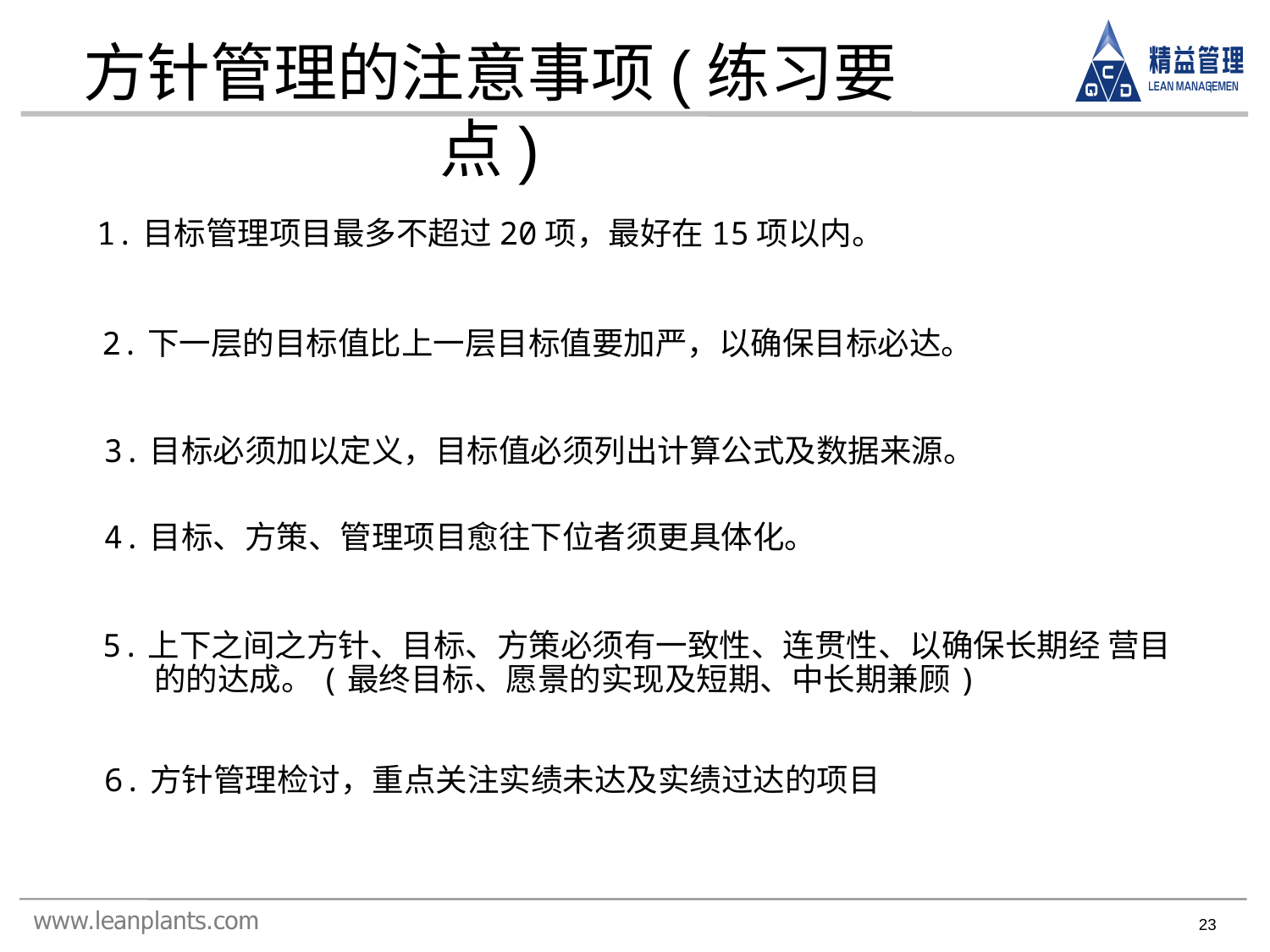

方针管理的注意事项(练习要点)
1.目标管理项目最多不超过20项，最好在15项以内。
2.下一层的目标值比上一层目标值要加严，以确保目标必达。
3.目标必须加以定义，目标值必须列出计算公式及数据来源。
4.目标、方策、管理项目愈往下位者须更具体化。
5.上下之间之方针、目标、方策必须有一致性、连贯性、以确保长期经 营目的的达成。(最终目标、愿景的实现及短期、中长期兼顾)
6.方针管理检讨，重点关注实绩未达及实绩过达的项目